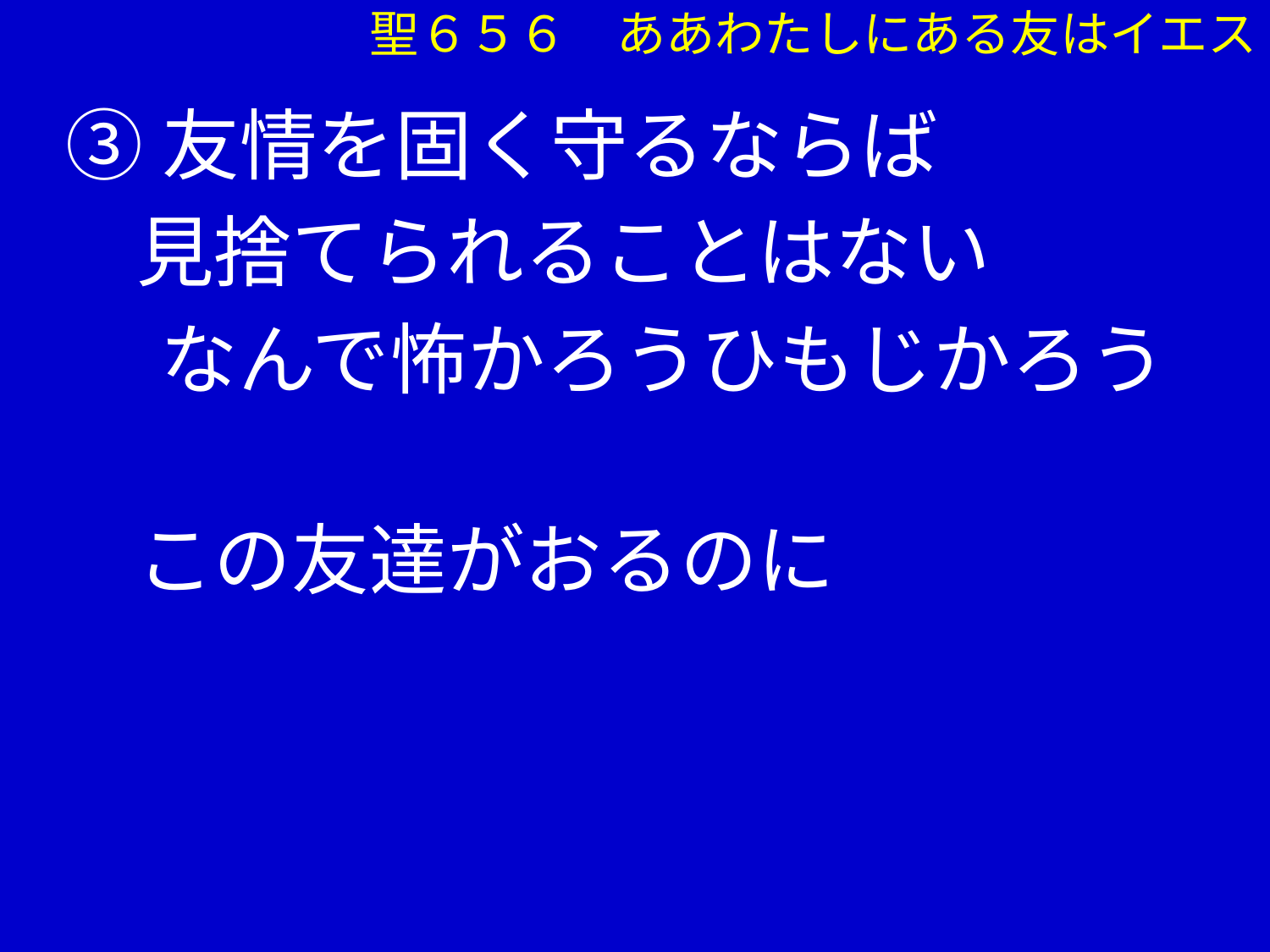

聖６５６　ああわたしにある友はイエス
③友情を固く守るならば
   見捨てられることはない
　 なんで怖かろうひもじかろう
   この友達がおるのに